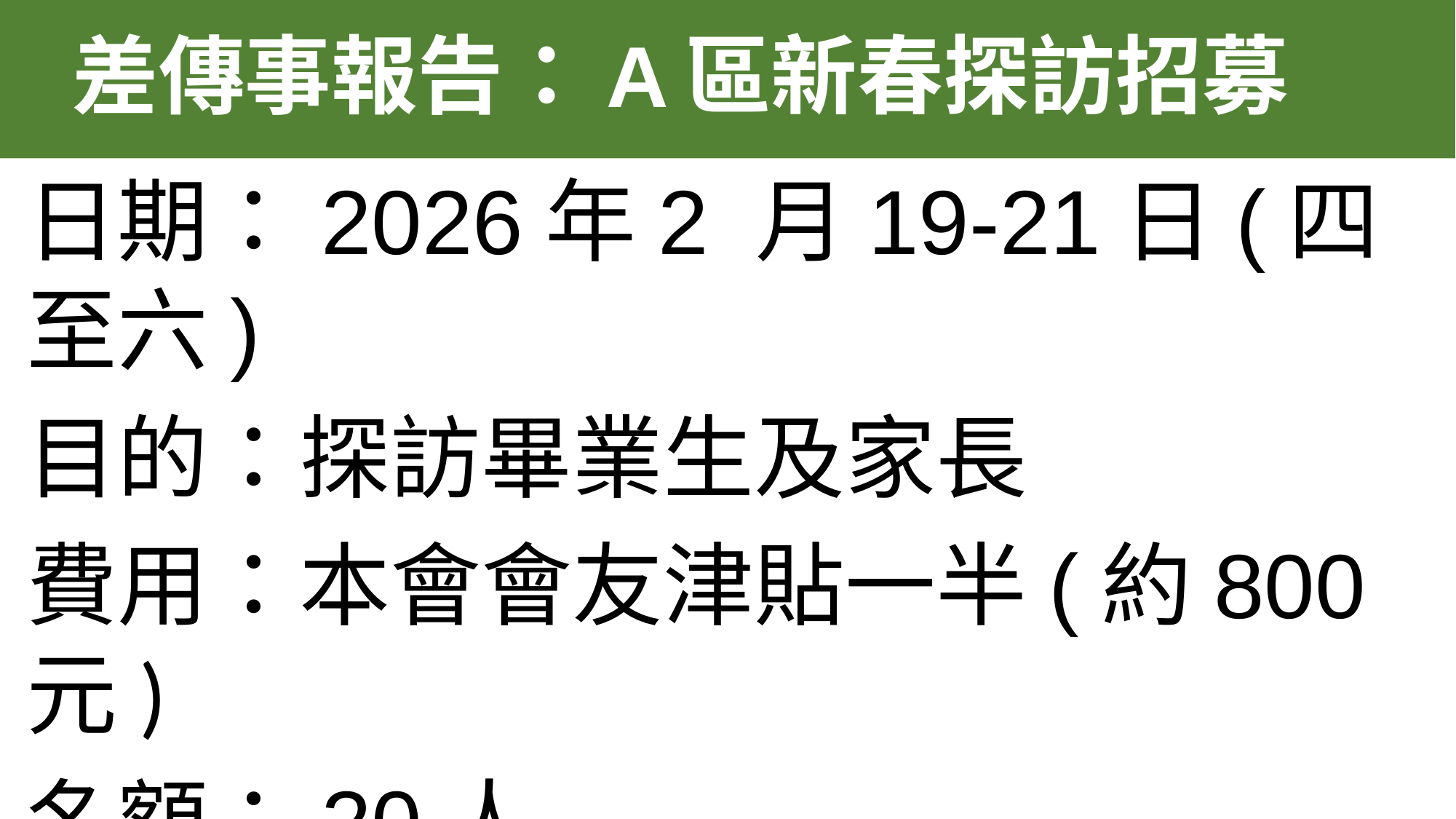

差傳事報告：A區新春探訪招募
日期：2026年2 月19-21日(四至六)
目的：探訪畢業生及家長
費用：本會會友津貼一半(約800元)
名額：20人